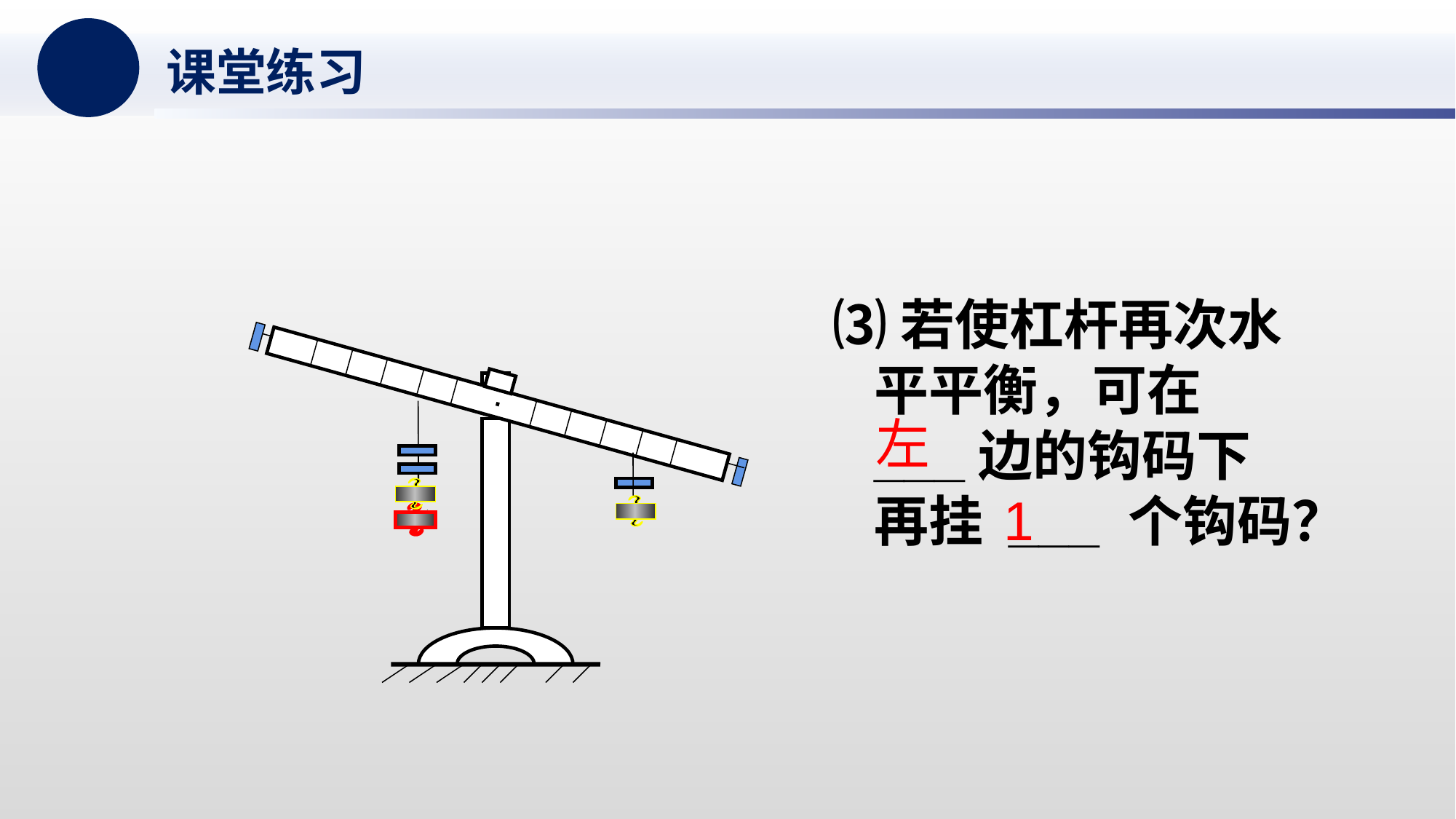

课堂练习

⑶若使杠杆再次水平平衡，可在 ___边的钩码下再挂 ___ 个钩码？

·

左

1